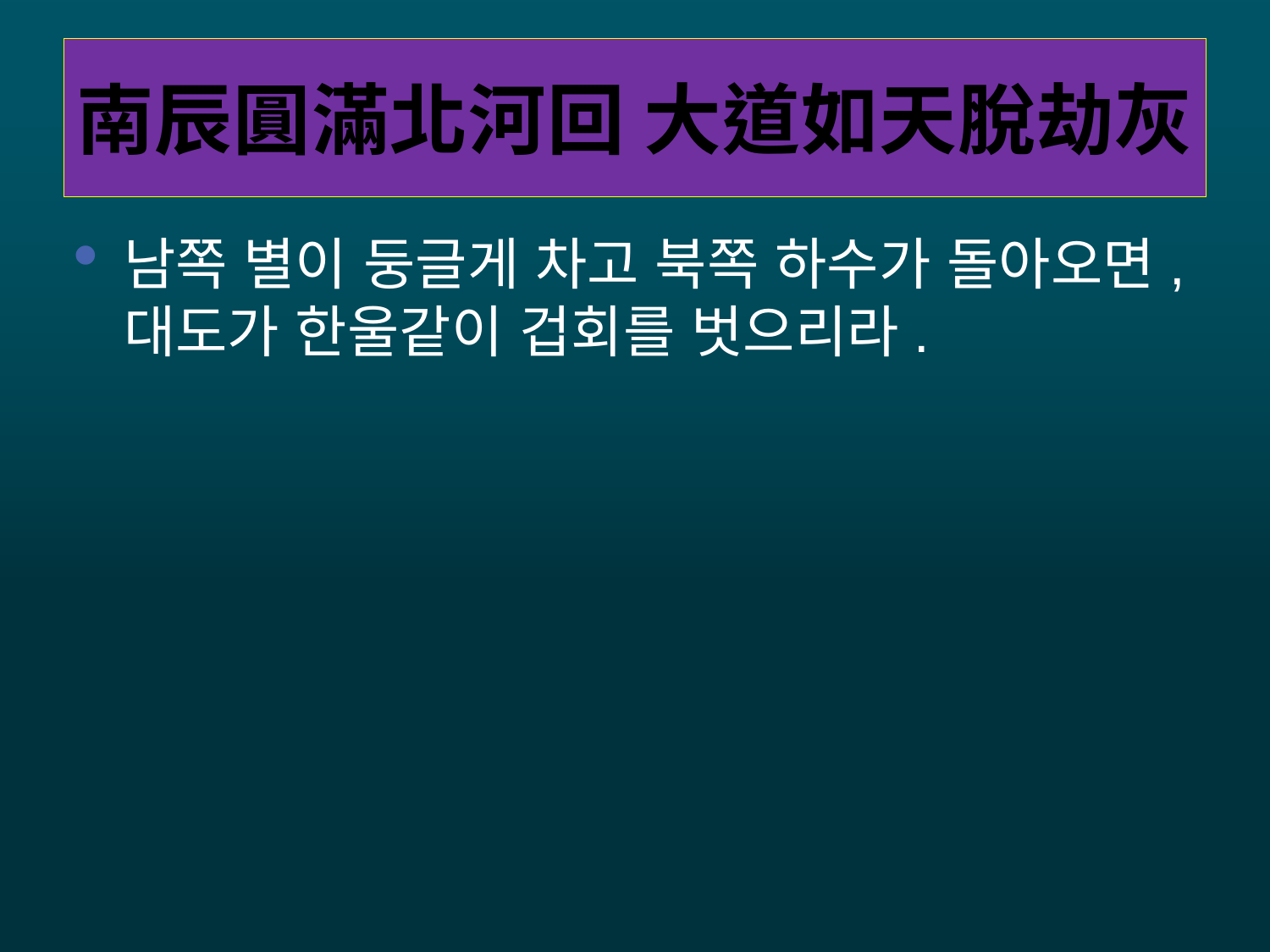

# 南辰圓滿北河回 大道如天脫劫灰
남쪽 별이 둥글게 차고 북쪽 하수가 돌아오면, 대도가 한울같이 겁회를 벗으리라.